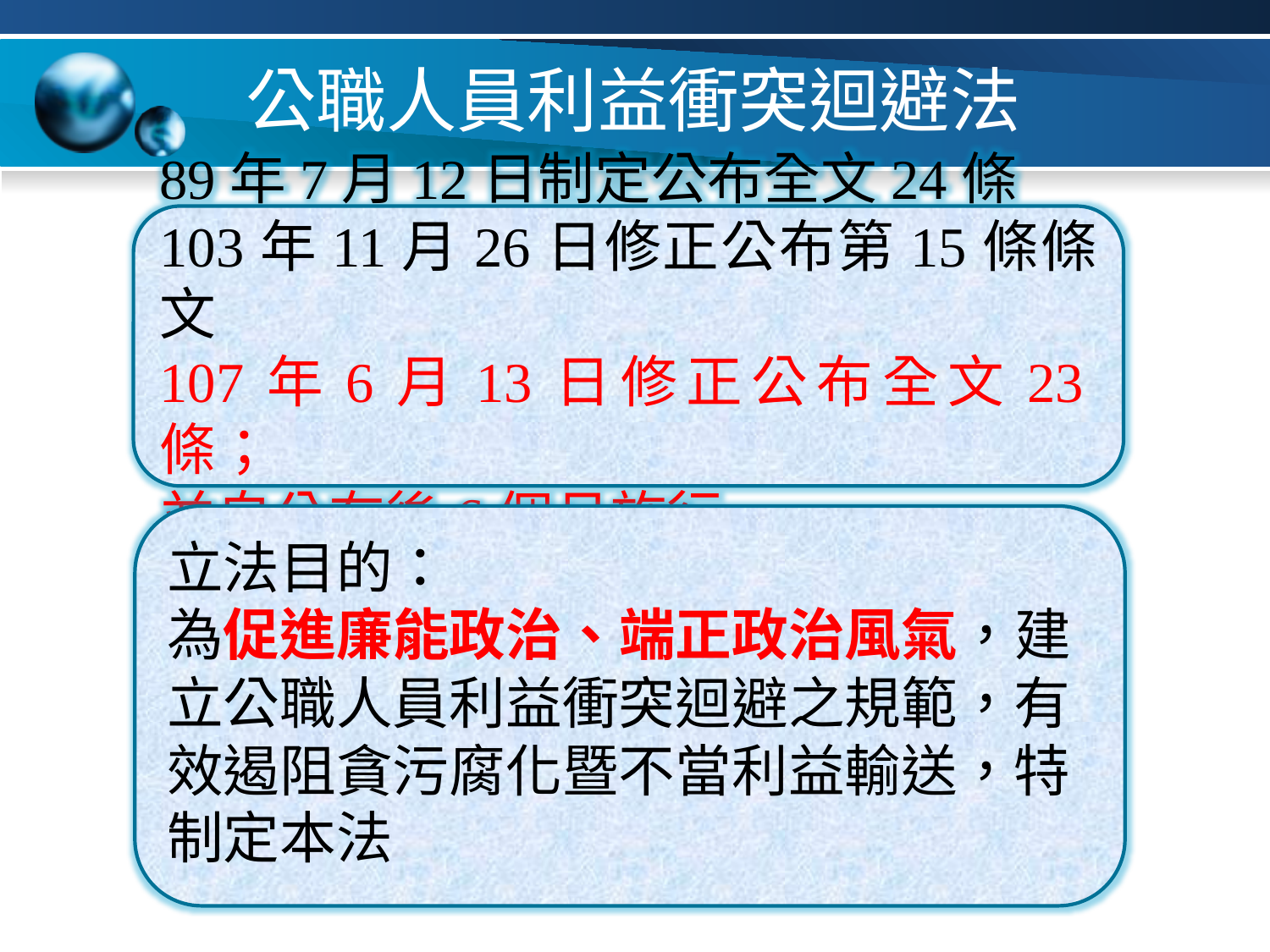

# 公職人員利益衝突迴避法
89年7月12日制定公布全文24條
103年11月26日修正公布第15條條文
107年6月13日修正公布全文23條；
並自公布後6個月施行
立法目的：
為促進廉能政治、端正政治風氣，建立公職人員利益衝突迴避之規範，有效遏阻貪污腐化暨不當利益輸送，特制定本法